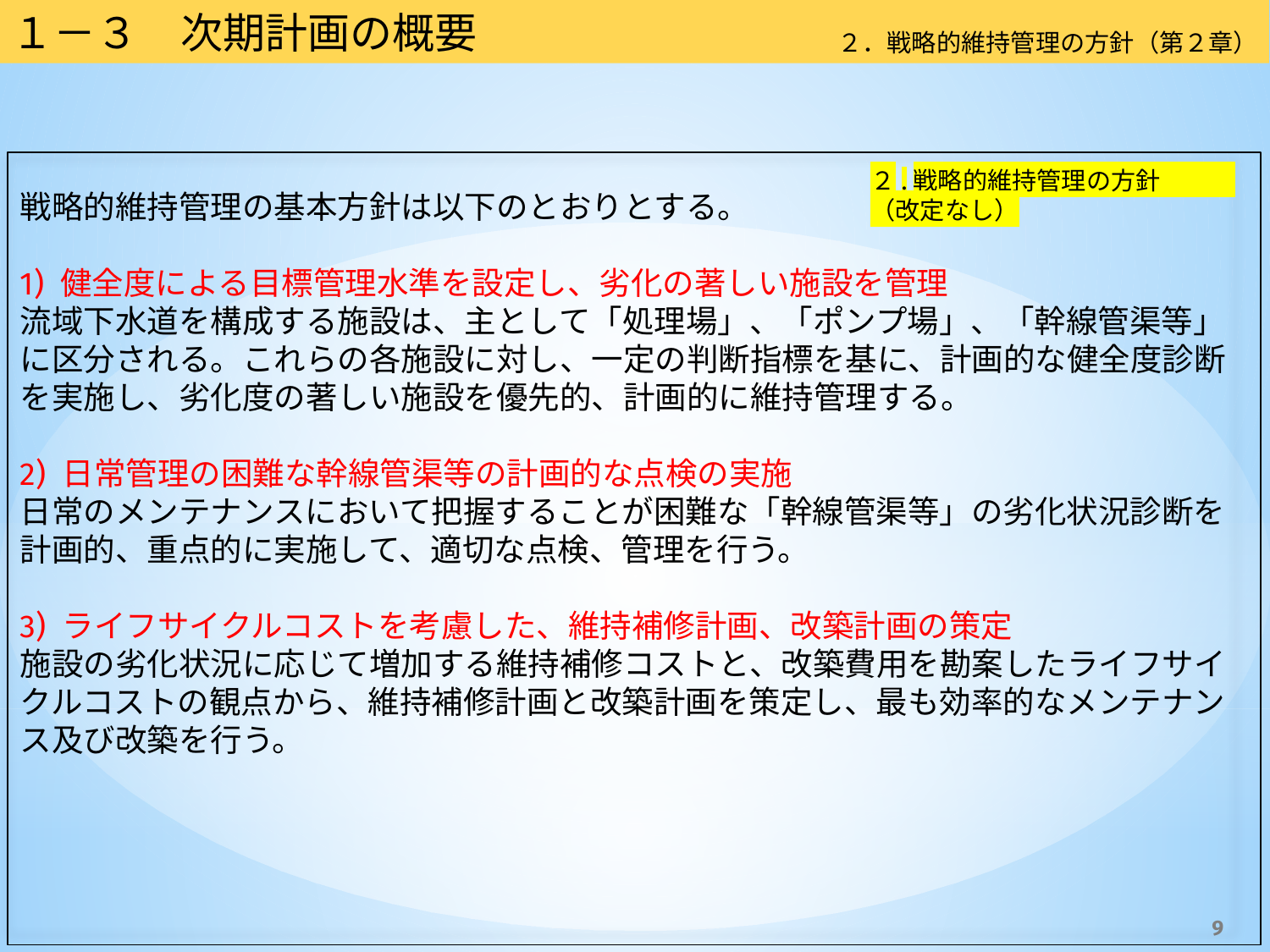

１－３　次期計画の概要
２．戦略的維持管理の方針（第２章）

２.戦略的維持管理の方針　　　（改定なし）
戦略的維持管理の基本方針は以下のとおりとする。

1) 健全度による目標管理水準を設定し、劣化の著しい施設を管理
流域下水道を構成する施設は、主として「処理場」、「ポンプ場」、「幹線管渠等」に区分される。これらの各施設に対し、一定の判断指標を基に、計画的な健全度診断を実施し、劣化度の著しい施設を優先的、計画的に維持管理する。

2) 日常管理の困難な幹線管渠等の計画的な点検の実施
日常のメンテナンスにおいて把握することが困難な「幹線管渠等」の劣化状況診断を計画的、重点的に実施して、適切な点検、管理を行う。

3) ライフサイクルコストを考慮した、維持補修計画、改築計画の策定
施設の劣化状況に応じて増加する維持補修コストと、改築費用を勘案したライフサイクルコストの観点から、維持補修計画と改築計画を策定し、最も効率的なメンテナンス及び改築を行う。
9